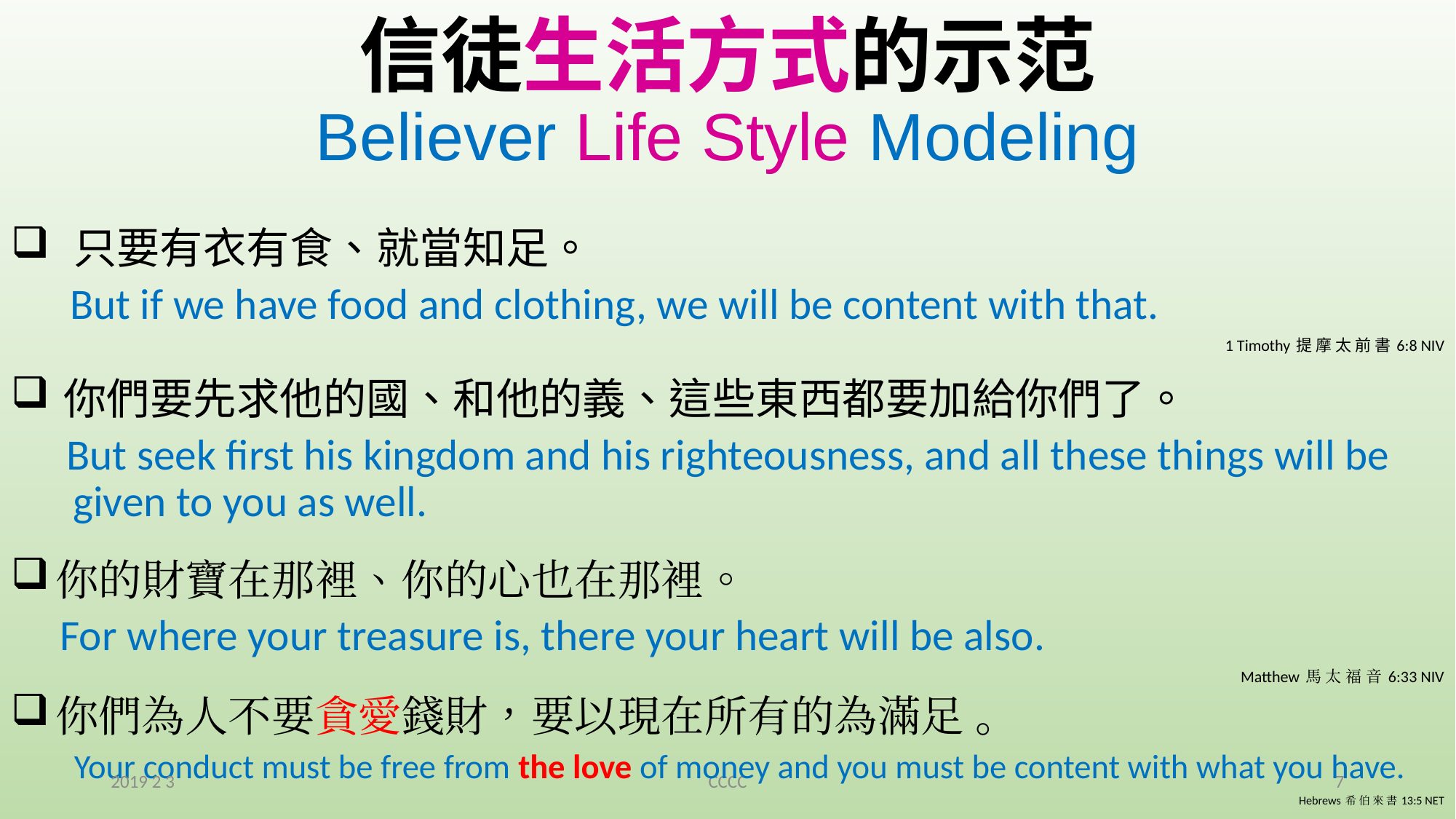

# 信徒生活方式的示范 Believer Life Style Modeling
只要有衣有食、就當知足。
      But if we have food and clothing, we will be content with that.
1 Timothy 提 摩 太 前 書 6:8 NIV

  你們要先求他的國、和他的義、這些東西都要加給你們了。
    But seek first his kingdom and his righteousness, and all these things will be given to you as well.

 你的財寶在那裡、你的心也在那裡。
     For where your treasure is, there your heart will be also.
Matthew 馬 太 福 音 6:33 NIV
 你們為人不要貪愛錢財，要以現在所有的為滿足 。
 Your conduct must be free from the love of money and you must be content with what you have.
Hebrews 希 伯 來 書 13:5 NET
2019 2 3
CCCC
7